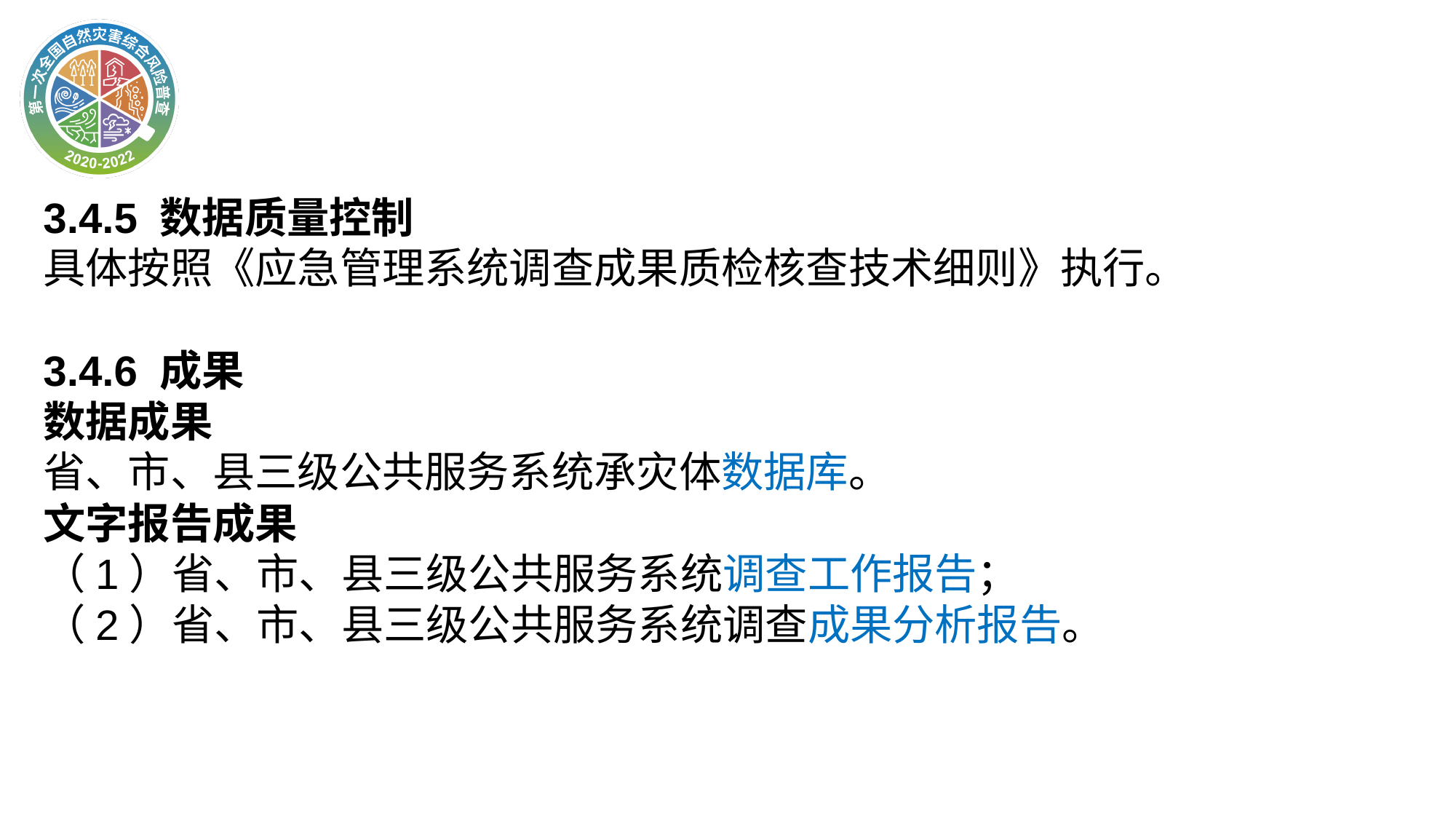

3.4.5 数据质量控制
具体按照《应急管理系统调查成果质检核查技术细则》执行。

3.4.6 成果
数据成果
省、市、县三级公共服务系统承灾体数据库。
文字报告成果
（1）省、市、县三级公共服务系统调查工作报告；
（2）省、市、县三级公共服务系统调查成果分析报告。